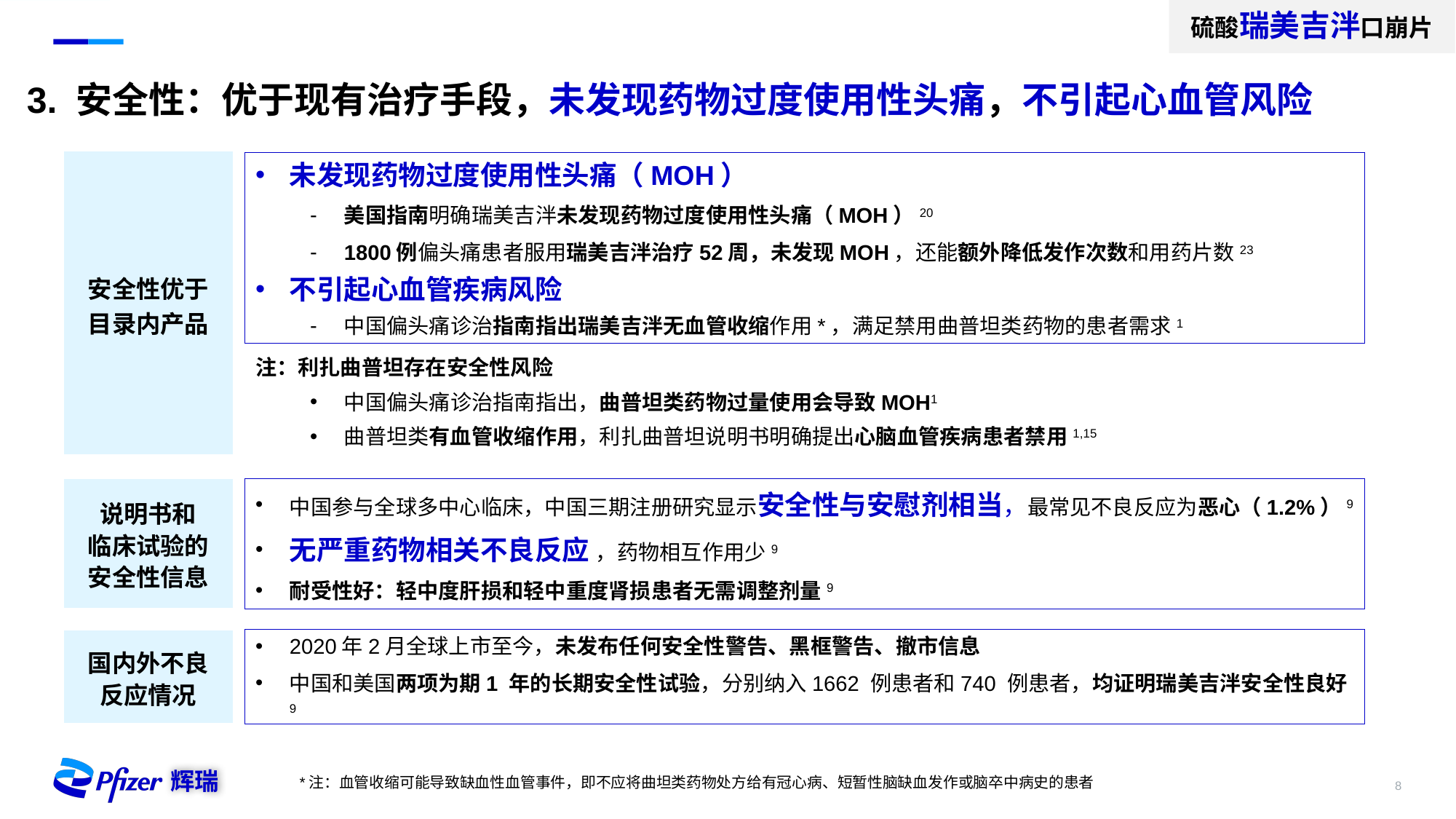

硫酸瑞美吉泮口崩片
# 3. 安全性：优于现有治疗手段，未发现药物过度使用性头痛，不引起心血管风险
安全性优于
目录内产品
未发现药物过度使用性头痛（MOH）
美国指南明确瑞美吉泮未发现药物过度使用性头痛（MOH）20
1800例偏头痛患者服用瑞美吉泮治疗52周，未发现MOH，还能额外降低发作次数和用药片数23
不引起心血管疾病风险
中国偏头痛诊治指南指出瑞美吉泮无血管收缩作用*，满足禁用曲普坦类药物的患者需求1
注：利扎曲普坦存在安全性风险
中国偏头痛诊治指南指出，曲普坦类药物过量使用会导致MOH1
曲普坦类有血管收缩作用，利扎曲普坦说明书明确提出心脑血管疾病患者禁用1,15
说明书和
临床试验的
安全性信息
中国参与全球多中心临床，中国三期注册研究显示安全性与安慰剂相当，最常见不良反应为恶心（1.2%）9
无严重药物相关不良反应 ，药物相互作用少9
耐受性好：轻中度肝损和轻中重度肾损患者无需调整剂量9
国内外不良
反应情况
2020年2月全球上市至今，未发布任何安全性警告、黑框警告、撤市信息
中国和美国两项为期1 年的长期安全性试验，分别纳入1662 例患者和740 例患者，均证明瑞美吉泮安全性良好9
*注：血管收缩可能导致缺血性血管事件，即不应将曲坦类药物处方给有冠心病、短暂性脑缺血发作或脑卒中病史的患者